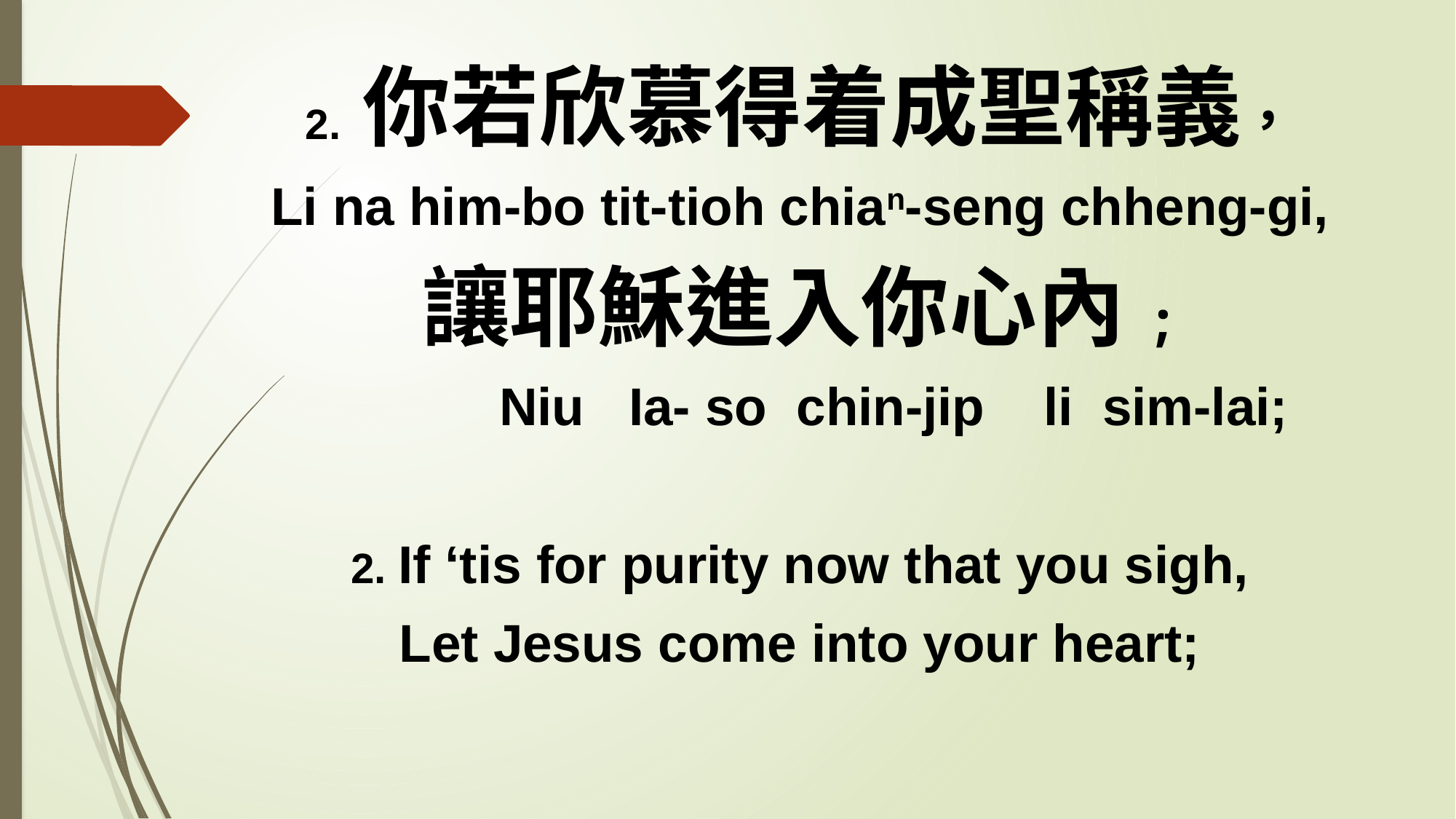

2. 你若欣慕得着成聖稱義，
Li na him-bo tit-tioh chian-seng chheng-gi,
讓耶穌進入你心內;
                 Niu   Ia- so  chin-jip    li  sim-lai;

2. If ‘tis for purity now that you sigh,
Let Jesus come into your heart;